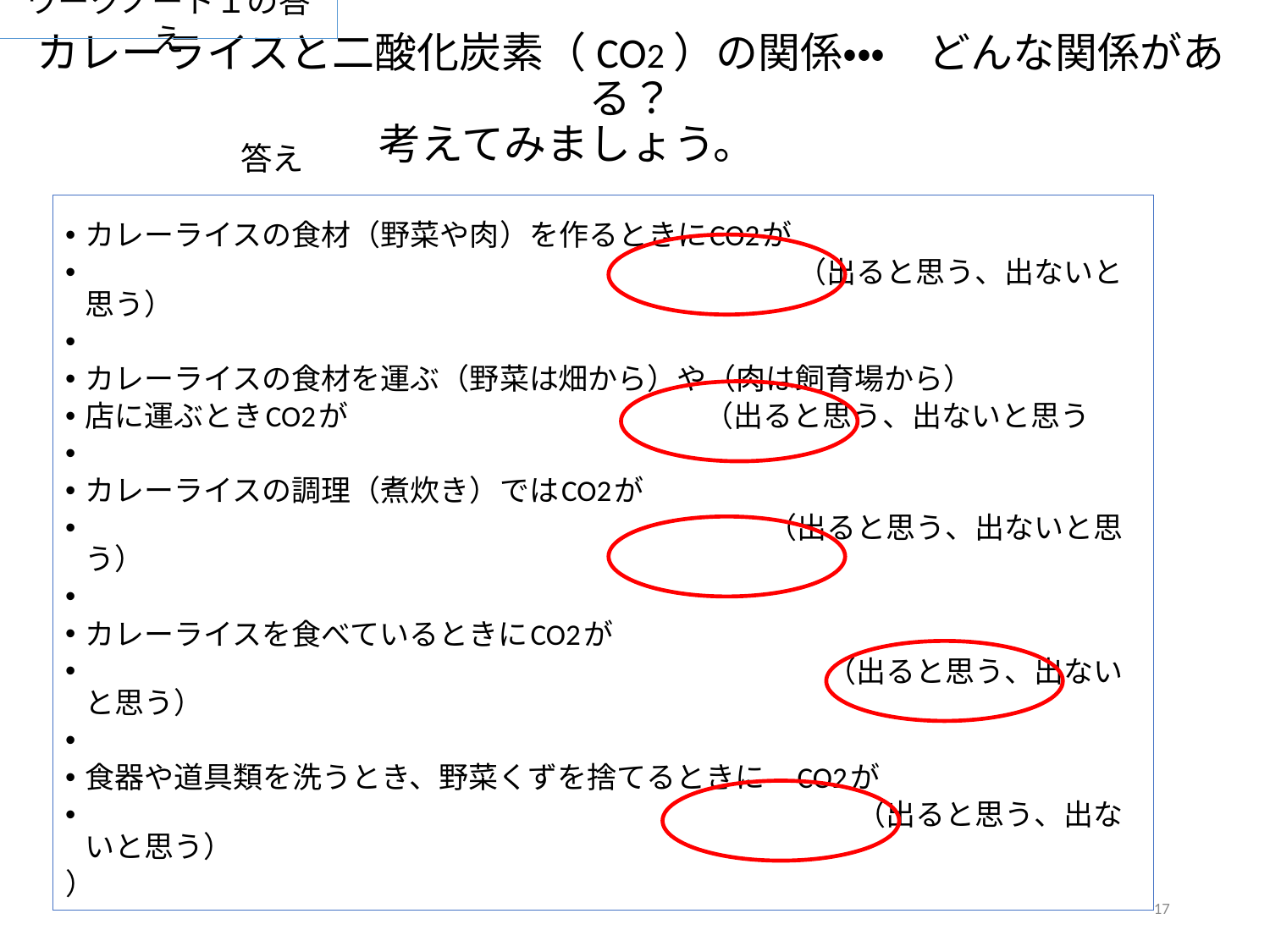

# カレーライスと二酸化炭素（CO2）の関係・・・　どんな関係がある？ 考えてみましょう。
ワークノート１の答え
答え

カレーライスの食材（野菜や肉）を作るときにCO2が
　　　　　　　　　　　　　　　　　　　　　　　　（出ると思う、出ないと思う）

カレーライスの食材を運ぶ（野菜は畑から）や（肉は飼育場から）
店に運ぶときCO2が　　　　　　　　　　　　（出ると思う、出ないと思う

カレーライスの調理（煮炊き）ではCO2が
　　　　　　　　　　　　　　　　　　　　　　　（出ると思う、出ないと思う）

カレーライスを食べているときにCO2が
　　　　　　　　　　　　　　　　　　　　　　　　　（出ると思う、出ないと思う）

食器や道具類を洗うとき、野菜くずを捨てるときに　CO2が
　　　　　　　　　　　　　　　　　　　　　　　　　　（出ると思う、出ないと思う）
）

17